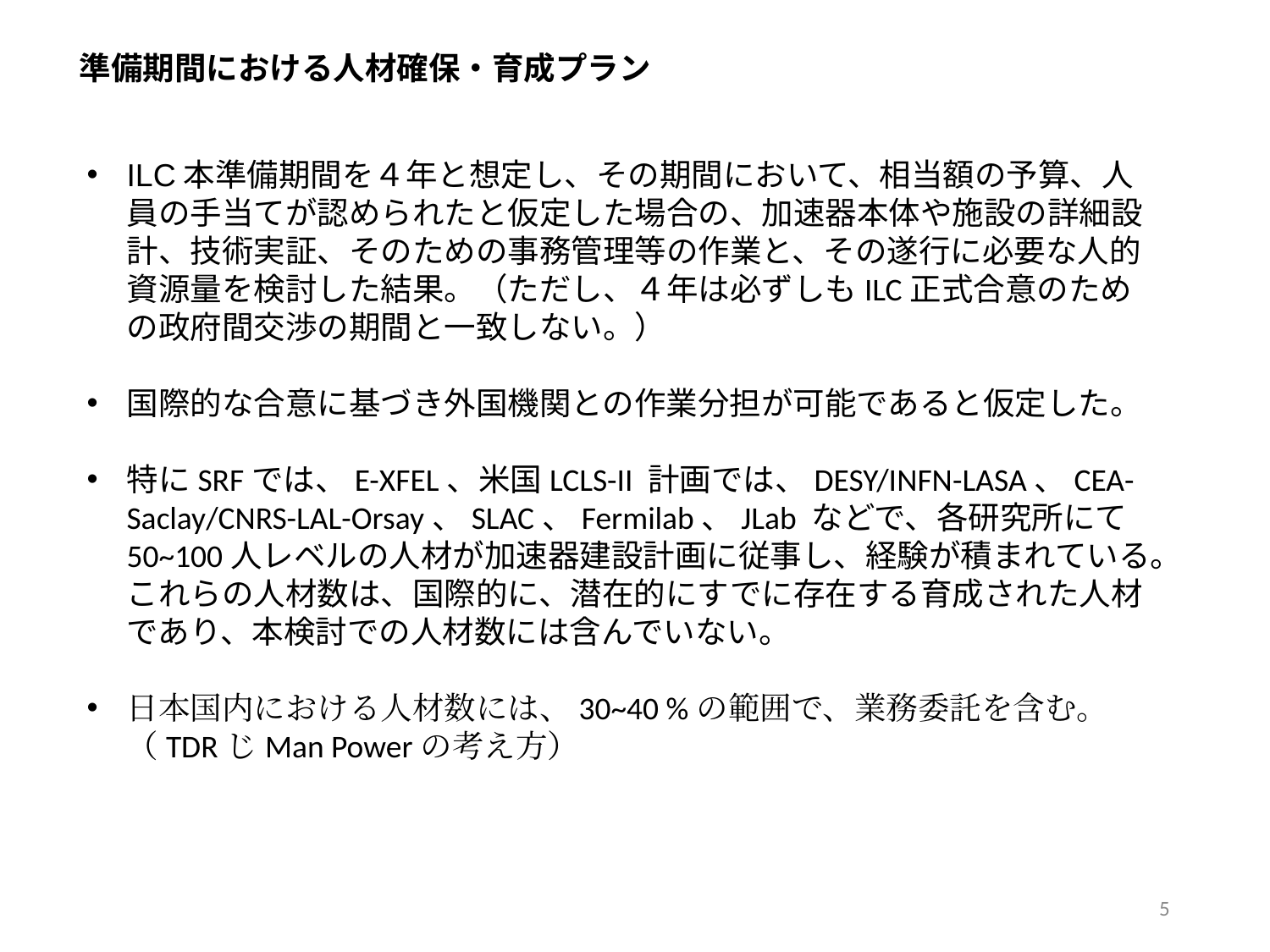

準備期間における人材確保・育成プラン
ILC本準備期間を４年と想定し、その期間において、相当額の予算、人員の手当てが認められたと仮定した場合の、加速器本体や施設の詳細設計、技術実証、そのための事務管理等の作業と、その遂行に必要な人的資源量を検討した結果。（ただし、４年は必ずしもILC正式合意のための政府間交渉の期間と一致しない。）

国際的な合意に基づき外国機関との作業分担が可能であると仮定した。

特にSRFでは、E-XFEL、米国LCLS-II 計画では、DESY/INFN-LASA、CEA-Saclay/CNRS-LAL-Orsay、SLAC、Fermilab、JLab などで、各研究所にて50~100人レベルの人材が加速器建設計画に従事し、経験が積まれている。これらの人材数は、国際的に、潜在的にすでに存在する育成された人材であり、本検討での人材数には含んでいない。

日本国内における人材数には、30~40 %の範囲で、業務委託を含む。（TDRじMan Powerの考え方）
5